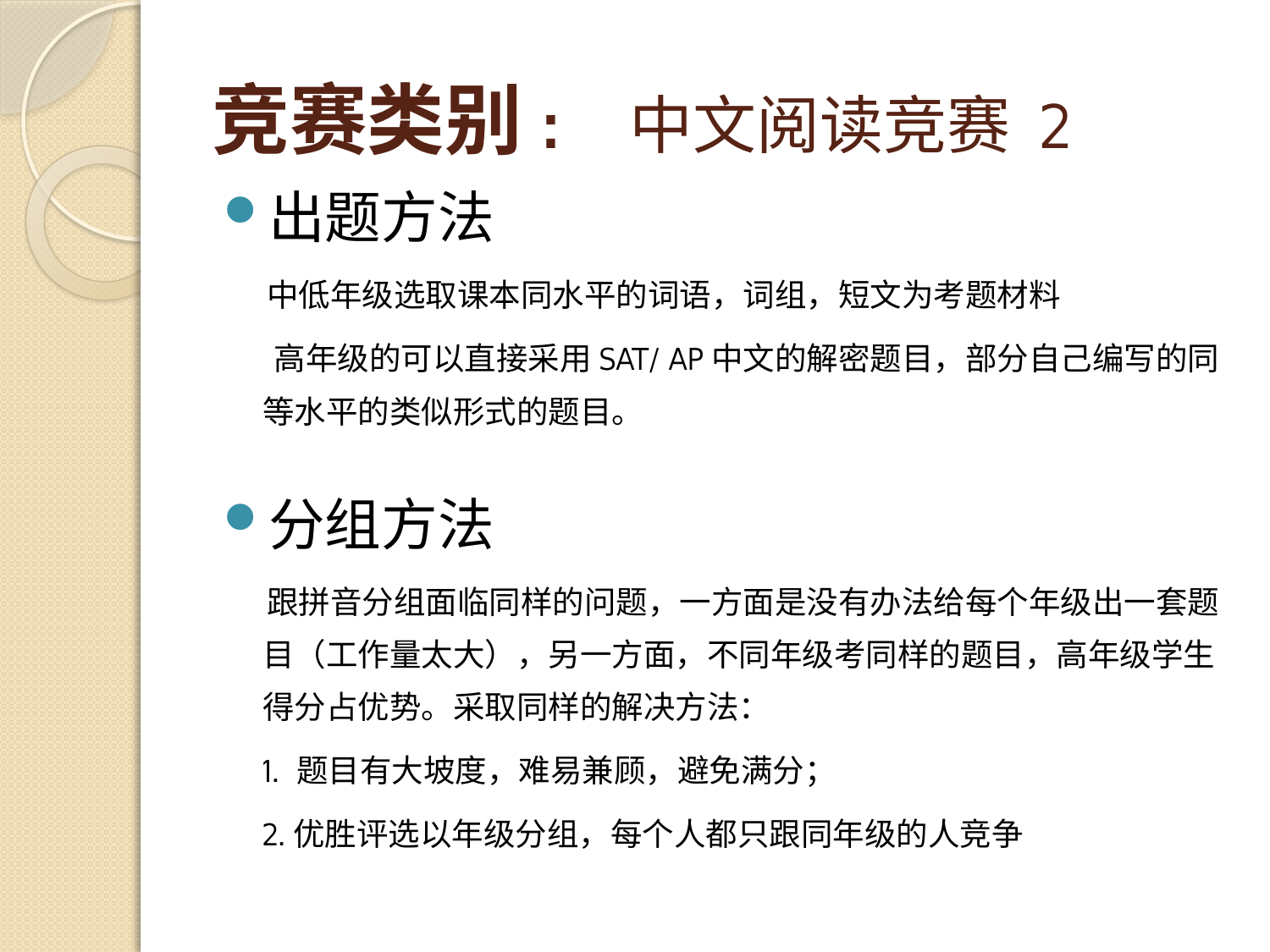

# 竞赛类别:  中文阅读竞赛 2
出题方法
     中低年级选取课本同水平的词语，词组，短文为考题材料
      高年级的可以直接采用SAT/ AP中文的解密题目，部分自己编写的同等水平的类似形式的题目。

分组方法
     跟拼音分组面临同样的问题，一方面是没有办法给每个年级出一套题目（工作量太大），另一方面，不同年级考同样的题目，高年级学生得分占优势。采取同样的解决方法：
	1. 题目有大坡度，难易兼顾，避免满分；
	2.优胜评选以年级分组，每个人都只跟同年级的人竞争